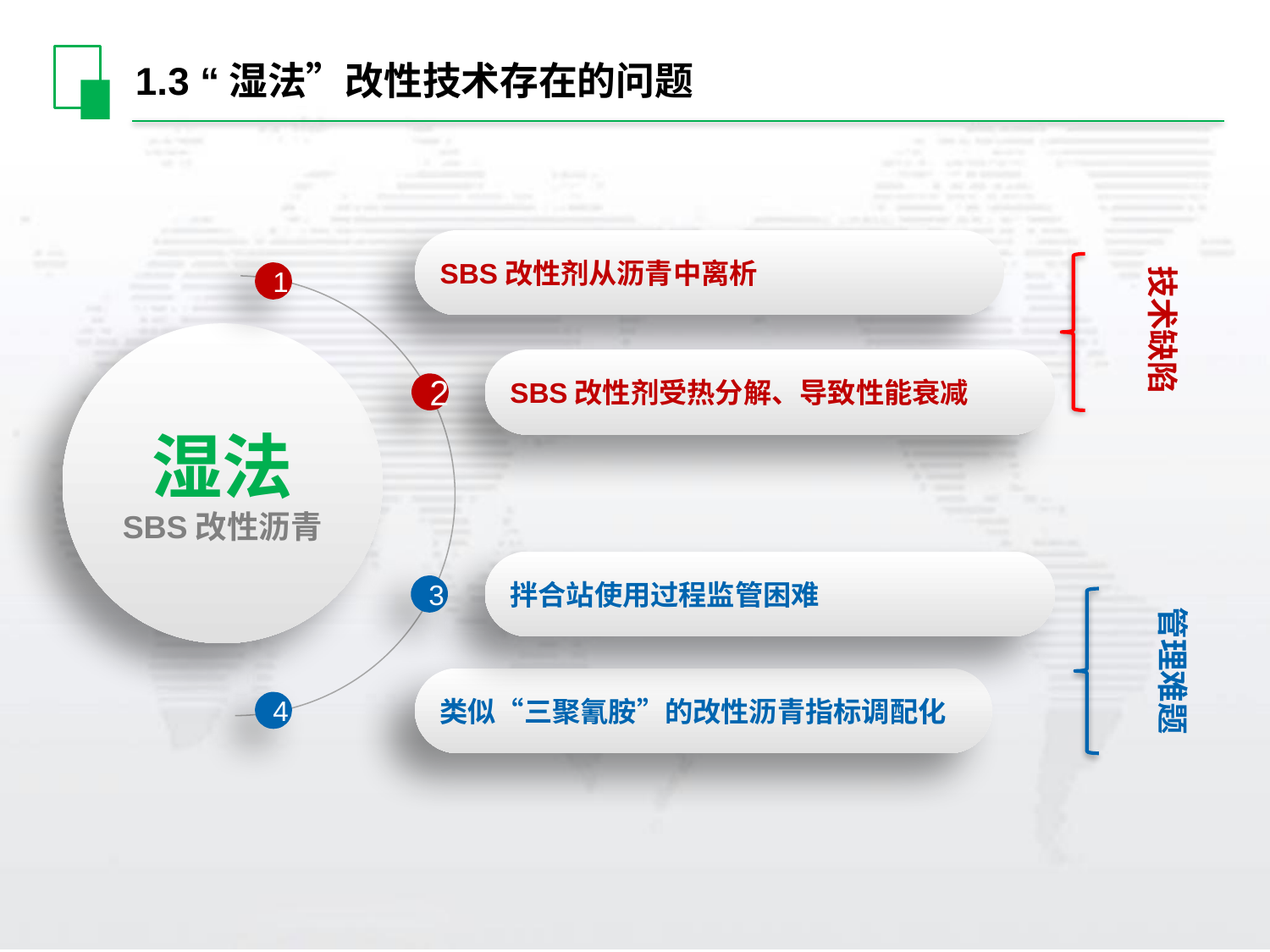

# 1.3 “湿法”改性技术存在的问题
SBS改性剂从沥青中离析

技术缺陷
1

湿法
SBS改性沥青
SBS改性剂受热分解、导致性能衰减
2
拌合站使用过程监管困难
3

管理难题
类似“三聚氰胺”的改性沥青指标调配化
4